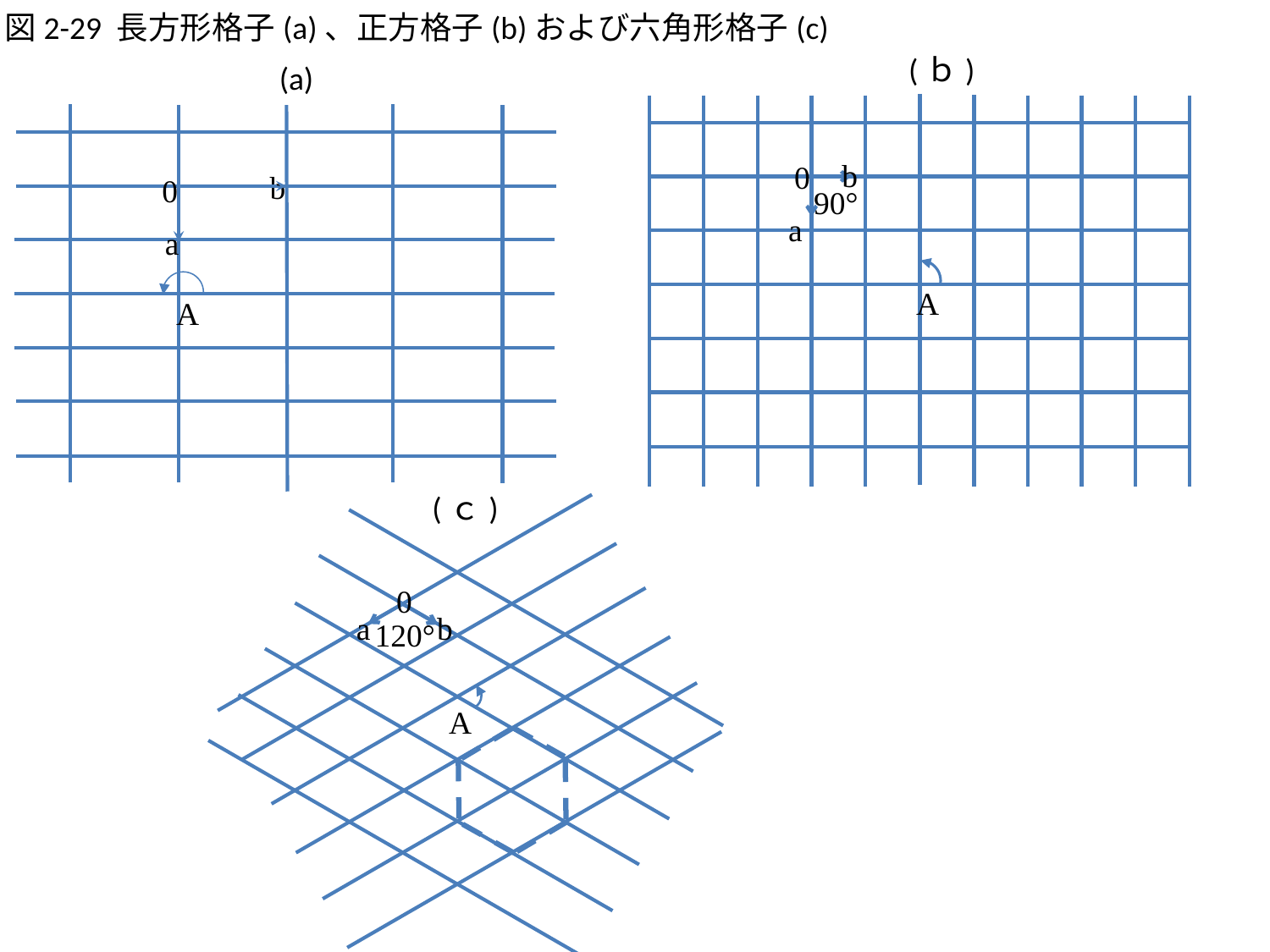

図2-29 長方形格子(a)、正方格子(b)および六角形格子(c)
(ｂ)
(a)
b
0
90°
a

A
b
0
a

A
(ｃ)
0
a
b
120°

A